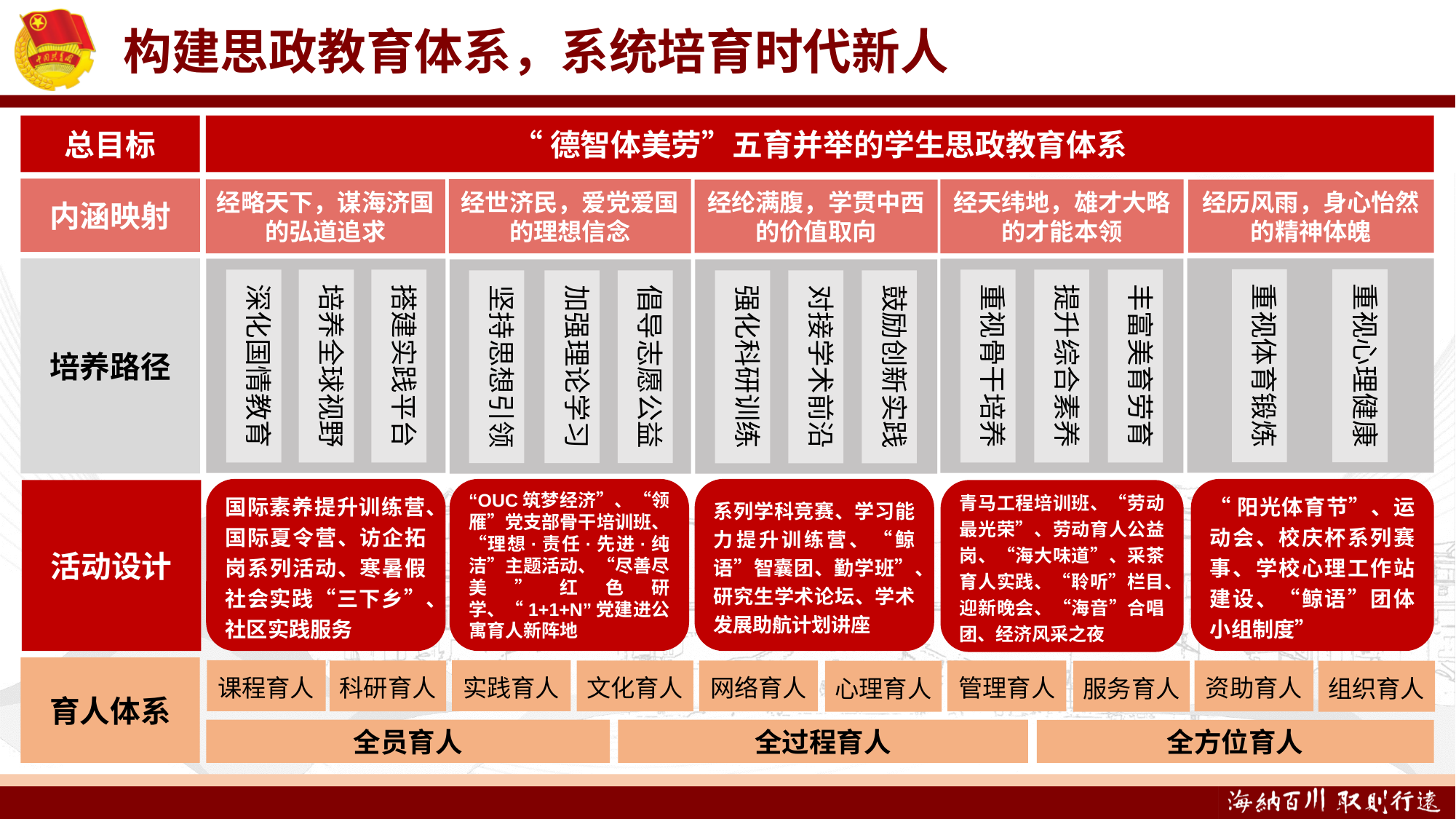

构建思政教育体系，系统培育时代新人

总目标
“德智体美劳”五育并举的学生思政教育体系
内涵映射
经世济民，爱党爱国
的理想信念
经略天下，谋海济国
的弘道追求
经天纬地，雄才大略
的才能本领
经历风雨，身心怡然
的精神体魄
经纶满腹，学贯中西
的价值取向
培养路径

重视体育锻炼
重视心理健康

深化国情教育
培养全球视野
搭建实践平台

重视骨干培养
提升综合素养
丰富美育劳育

坚持思想引领
加强理论学习
倡导志愿公益

强化科研训练
对接学术前沿
鼓励创新实践
国际素养提升训练营、国际夏令营、访企拓岗系列活动、寒暑假社会实践“三下乡”、社区实践服务
“OUC筑梦经济”、“领雁”党支部骨干培训班、“理想·责任·先进·纯洁”主题活动、“尽善尽美”红色研学、“1+1+N”党建进公寓育人新阵地
系列学科竞赛、学习能力提升训练营、“鲸语”智囊团、勤学班”、研究生学术论坛、学术发展助航计划讲座
“阳光体育节”、运动会、校庆杯系列赛事、学校心理工作站建设、“鲸语”团体小组制度”
活动设计
青马工程培训班、“劳动最光荣”、劳动育人公益岗、“海大味道”、采茶育人实践、“聆听”栏目、迎新晚会、“海音”合唱团、经济风采之夜
育人体系
课程育人
科研育人
实践育人
文化育人
网络育人
心理育人
管理育人
服务育人
资助育人
组织育人
全员育人
全过程育人
全方位育人